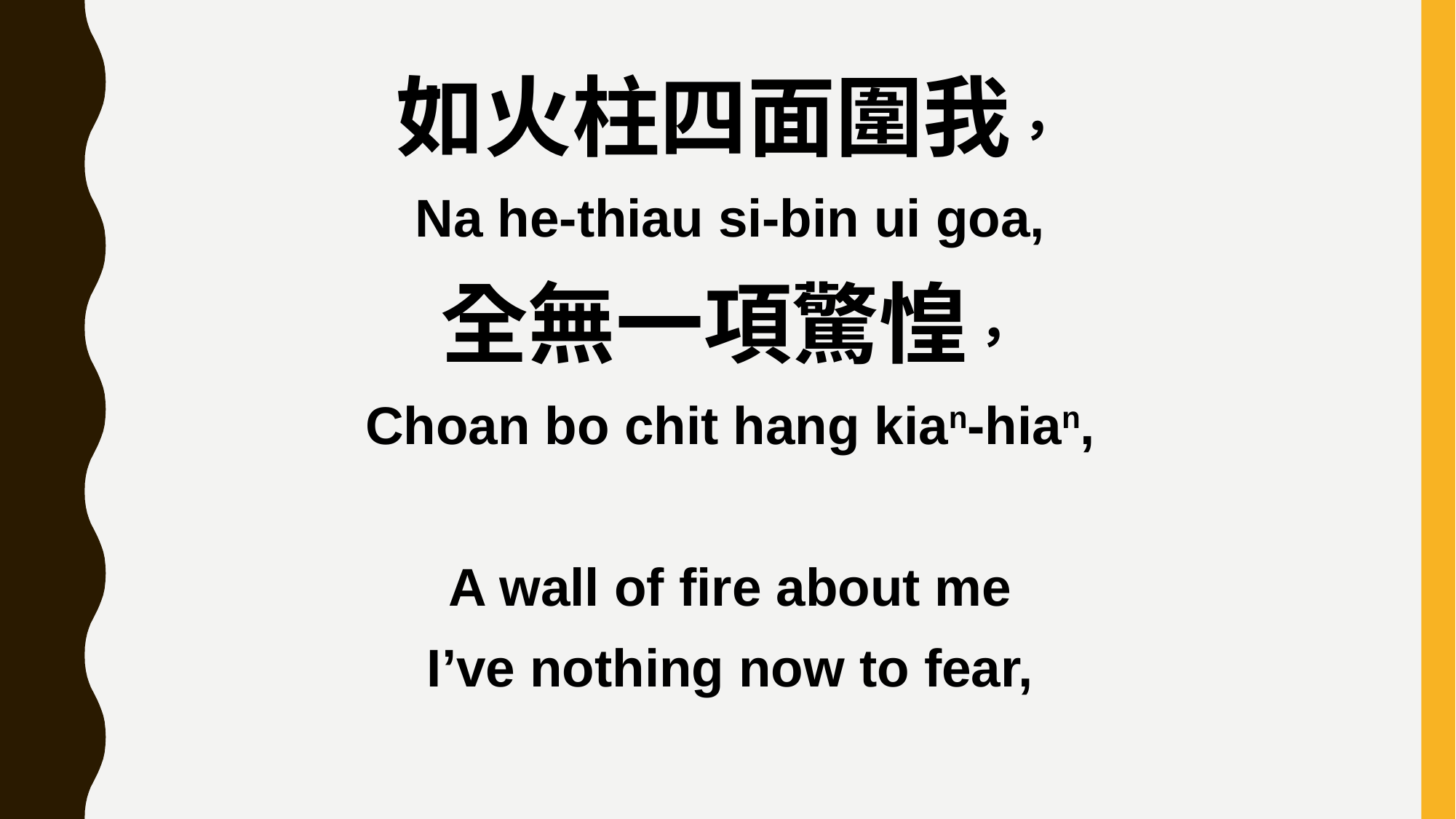

如火柱四面圍我，
Na he-thiau si-bin ui goa,
全無一項驚惶，
Choan bo chit hang kian-hian,

A wall of fire about me
I’ve nothing now to fear,